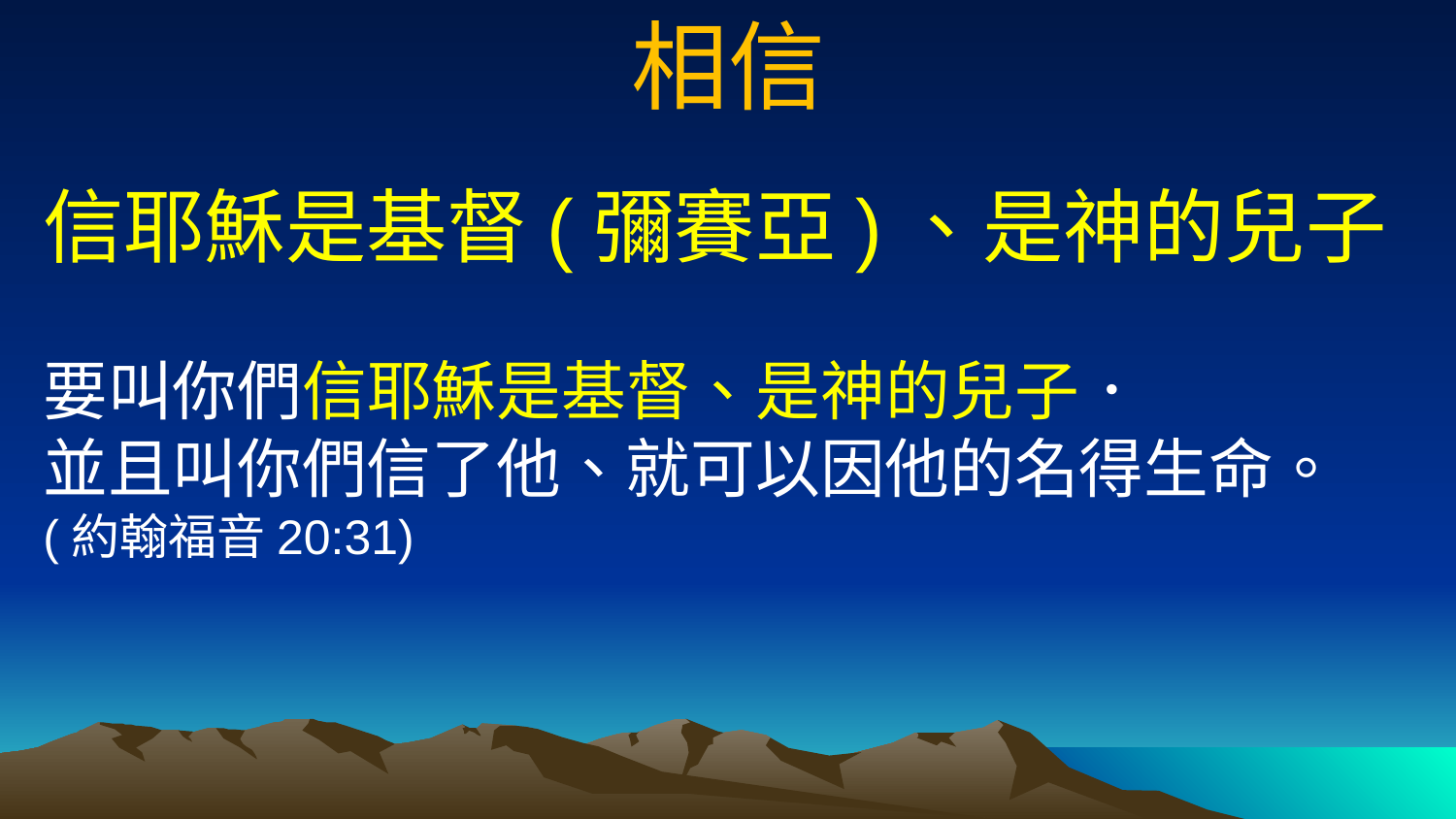

相信
信耶穌是基督(彌賽亞)、是神的兒子

要叫你們信耶穌是基督、是神的兒子．
並且叫你們信了他、就可以因他的名得生命。
(約翰福音20:31)